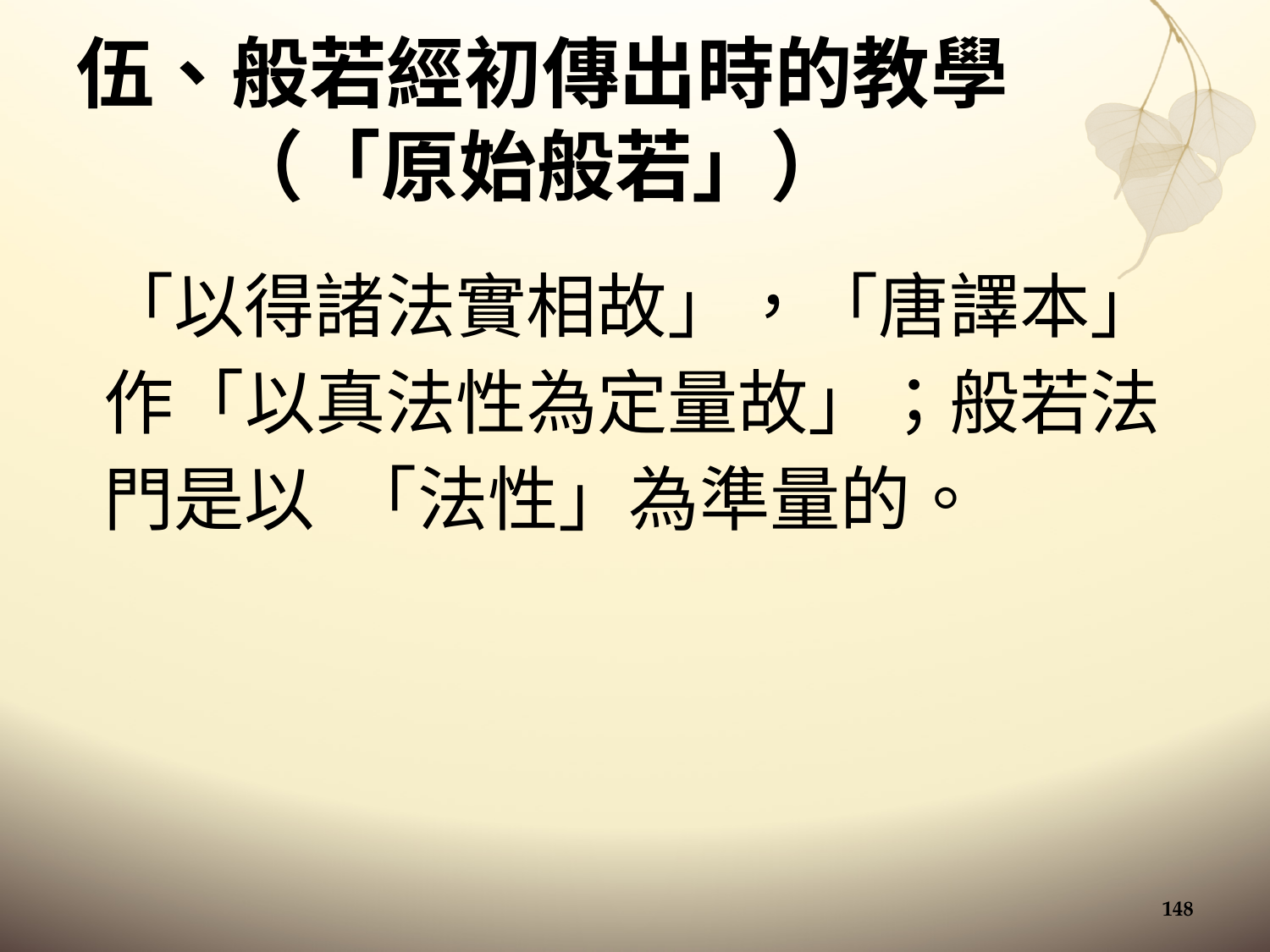

# 伍、般若經初傳出時的教學 （「原始般若」）

「以得諸法實相故」，「唐譯本」作「以真法性為定量故」；般若法門是以  「法性」為準量的。
148